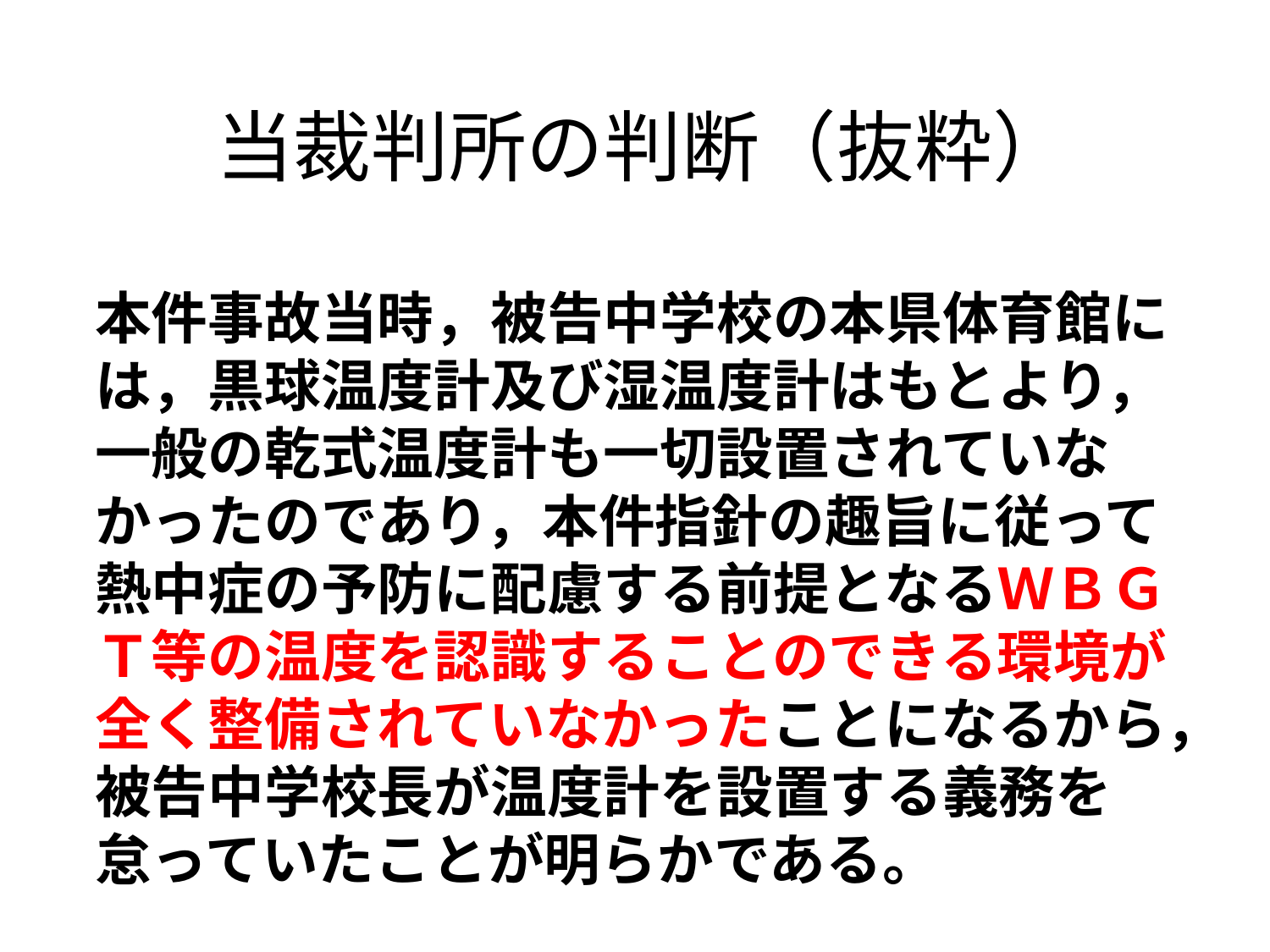

当裁判所の判断（抜粋）
本件事故当時，被告中学校の本県体育館には，黒球温度計及び湿温度計はもとより，一般の乾式温度計も一切設置されていなかったのであり，本件指針の趣旨に従って熱中症の予防に配慮する前提となるＷＢＧＴ等の温度を認識することのできる環境が全く整備されていなかったことになるから，被告中学校長が温度計を設置する義務を怠っていたことが明らかである。